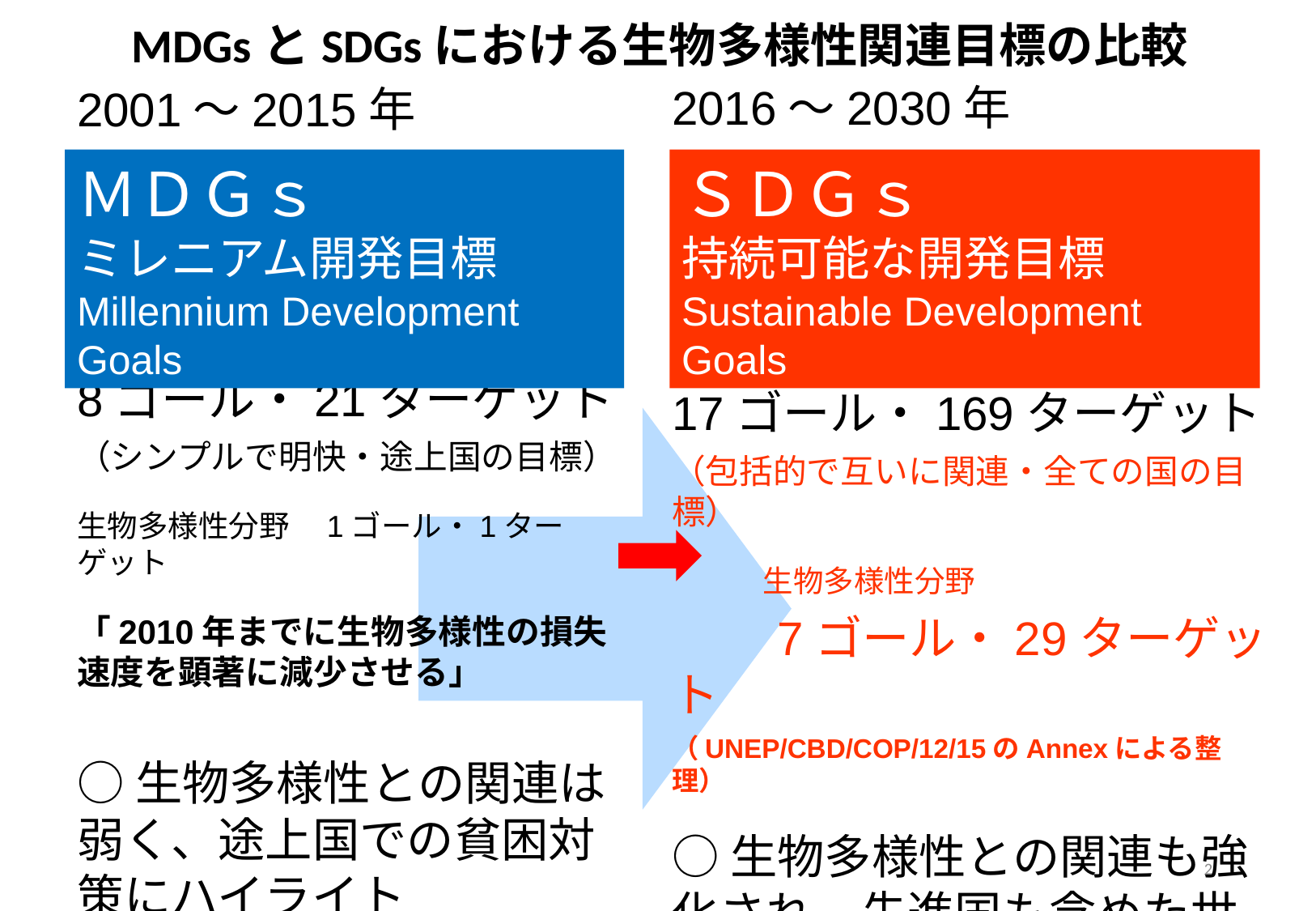

MDGsとSDGsにおける生物多様性関連目標の比較
2016～2030年

17ゴール・169ターゲット
（包括的で互いに関連・全ての国の目標）
　　　生物多様性分野
　　7ゴール・29ターゲット
（UNEP/CBD/COP/12/15のAnnexによる整理）
○生物多様性との関連も強化され、先進国も含めた世界的な目標へ
2001～2015年

8ゴール・21ターゲット
（シンプルで明快・途上国の目標）
生物多様性分野　1ゴール・1ターゲット
「2010年までに生物多様性の損失速度を顕著に減少させる」

○生物多様性との関連は弱く、途上国での貧困対策にハイライト
ＭＤＧｓ
ミレニアム開発目標
Millennium Development Goals
ＳＤＧｓ
持続可能な開発目標
Sustainable Development Goals

2